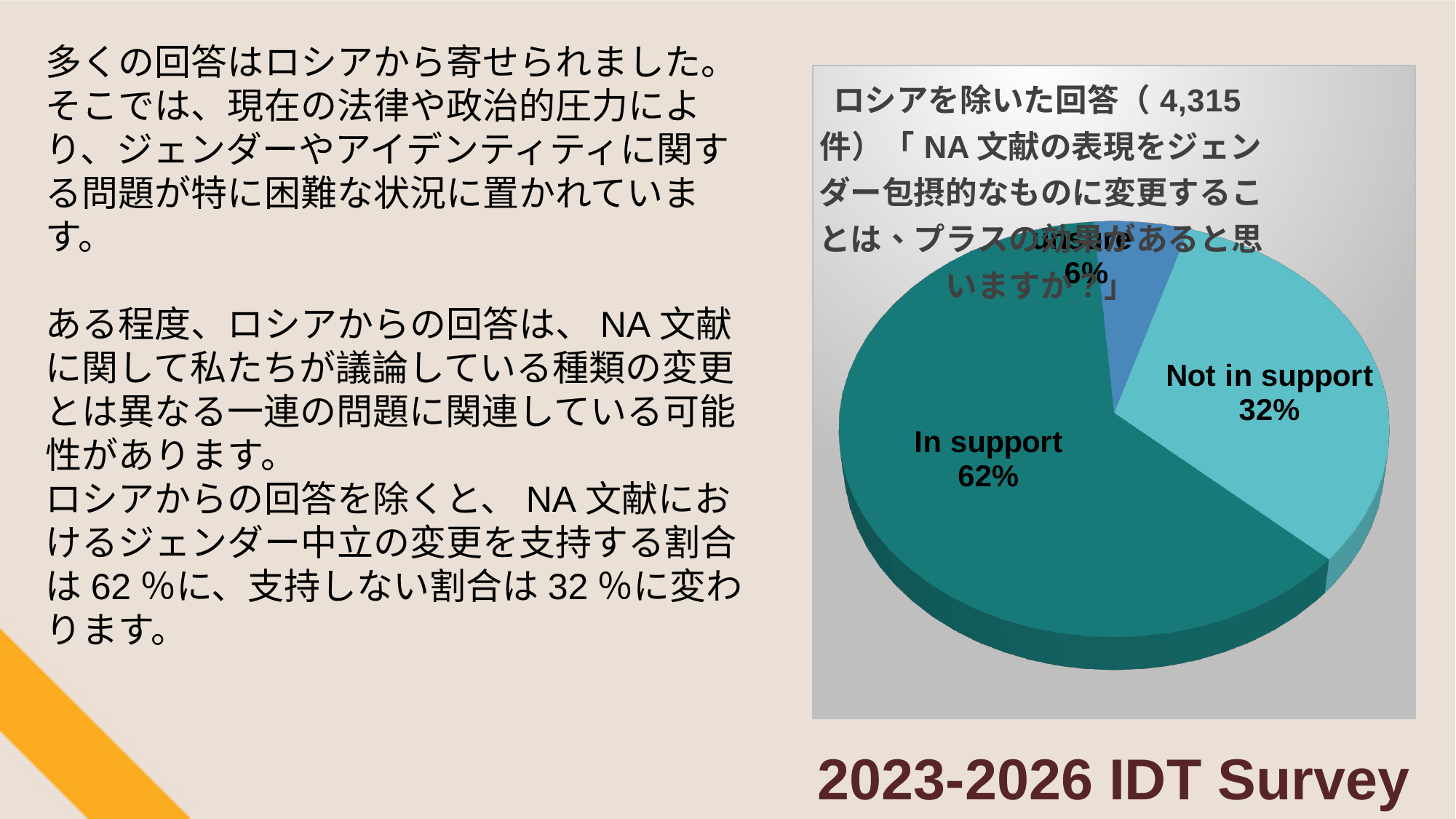

多くの回答はロシアから寄せられました。そこでは、現在の法律や政治的圧力により、ジェンダーやアイデンティティに関する問題が特に困難な状況に置かれています。

ある程度、ロシアからの回答は、NA文献に関して私たちが議論している種類の変更とは異なる一連の問題に関連している可能性があります。
ロシアからの回答を除くと、NA文献におけるジェンダー中立の変更を支持する割合は62％に、支持しない割合は32％に変わります。

[unsupported chart]

2023-2026 IDT Survey